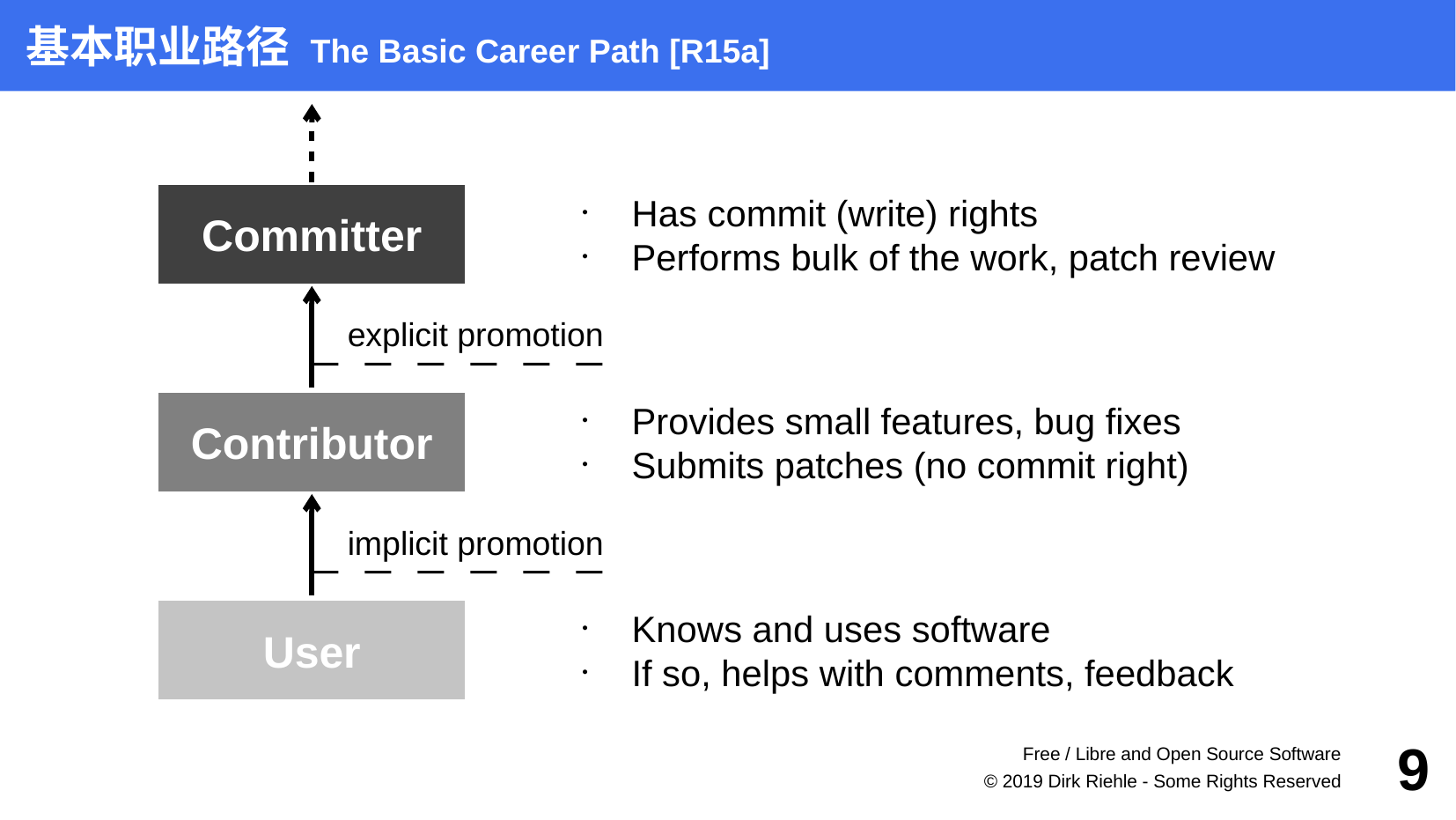

基本职业路径 The Basic Career Path [R15a]
Committer
explicit promotion

Contributor
implicit promotion

User
Has commit (write) rights
Performs bulk of the work, patch review
Provides small features, bug fixes
Submits patches (no commit right)
Knows and uses software
If so, helps with comments, feedback
Free / Libre and Open Source Software
9
© 2019 Dirk Riehle - Some Rights Reserved